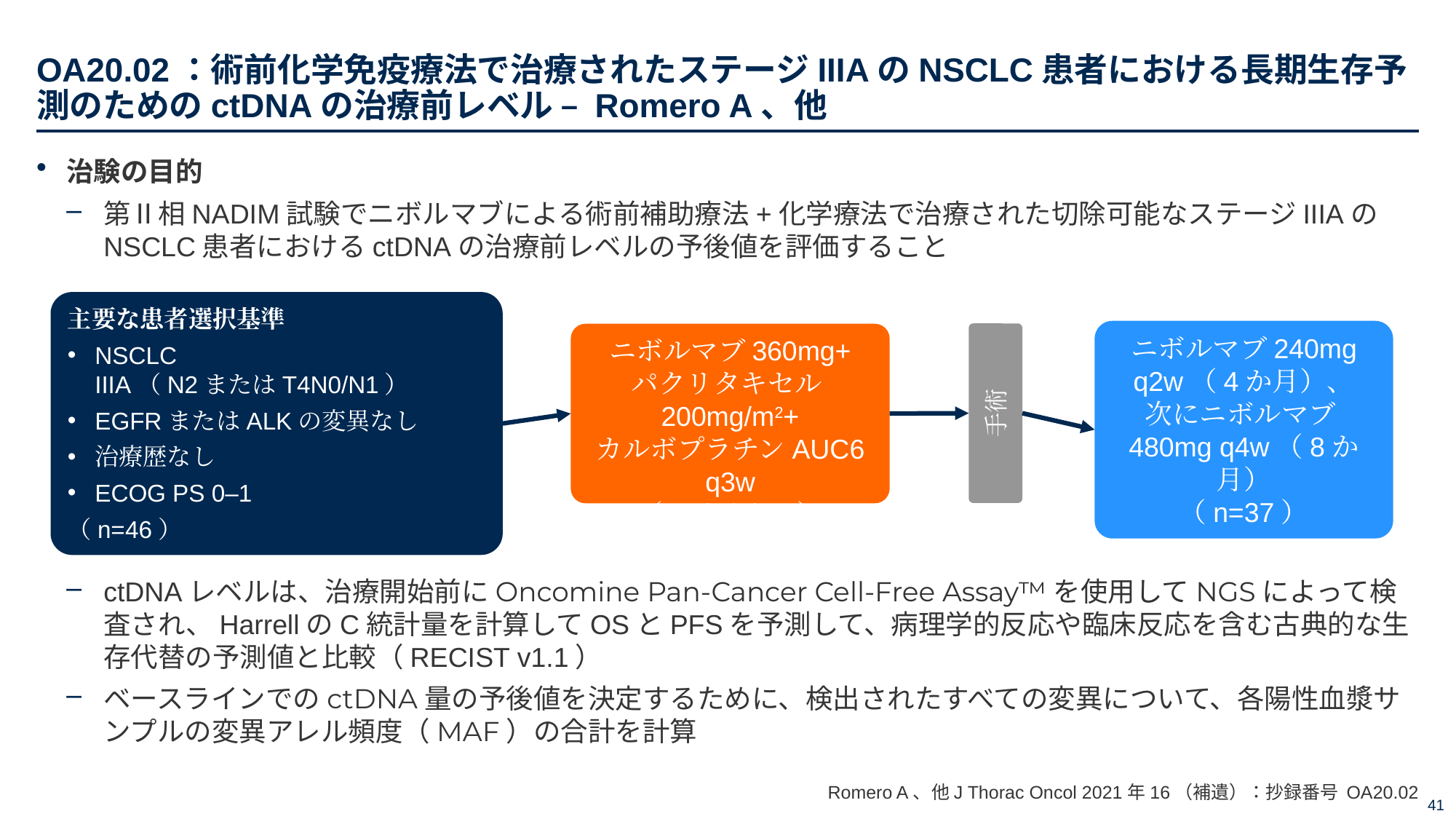

# OA20.02：術前化学免疫療法で治療されたステージIIIAのNSCLC患者における長期生存予測のためのctDNAの治療前レベル – Romero A、他
治験の目的
第Ⅱ相NADIM試験でニボルマブによる術前補助療法+化学療法で治療された切除可能なステージIIIAのNSCLC患者におけるctDNAの治療前レベルの予後値を評価すること
ctDNAレベルは、治療開始前にOncomine Pan-Cancer Cell-Free Assay™を使用してNGSによって検査され、HarrellのC統計量を計算してOSとPFSを予測して、病理学的反応や臨床反応を含む古典的な生存代替の予測値と比較（RECIST v1.1）
ベースラインでのctDNA量の予後値を決定するために、検出されたすべての変異について、各陽性血漿サンプルの変異アレル頻度（MAF）の合計を計算
主要な患者選択基準
NSCLC IIIA（N2またはT4N0/N1）
EGFRまたはALKの変異なし
治療歴なし
ECOG PS 0–1
（n=46）
ニボルマブ240mg q2w（4か月）、
次にニボルマブ480mg q4w（8か月）
（n=37）
手術
ニボルマブ360mg+
パクリタキセル200mg/m2+
カルボプラチンAUC6 q3w
（3サイクル）
Romero A、他J Thorac Oncol 2021年16（補遺）：抄録番号 OA20.02